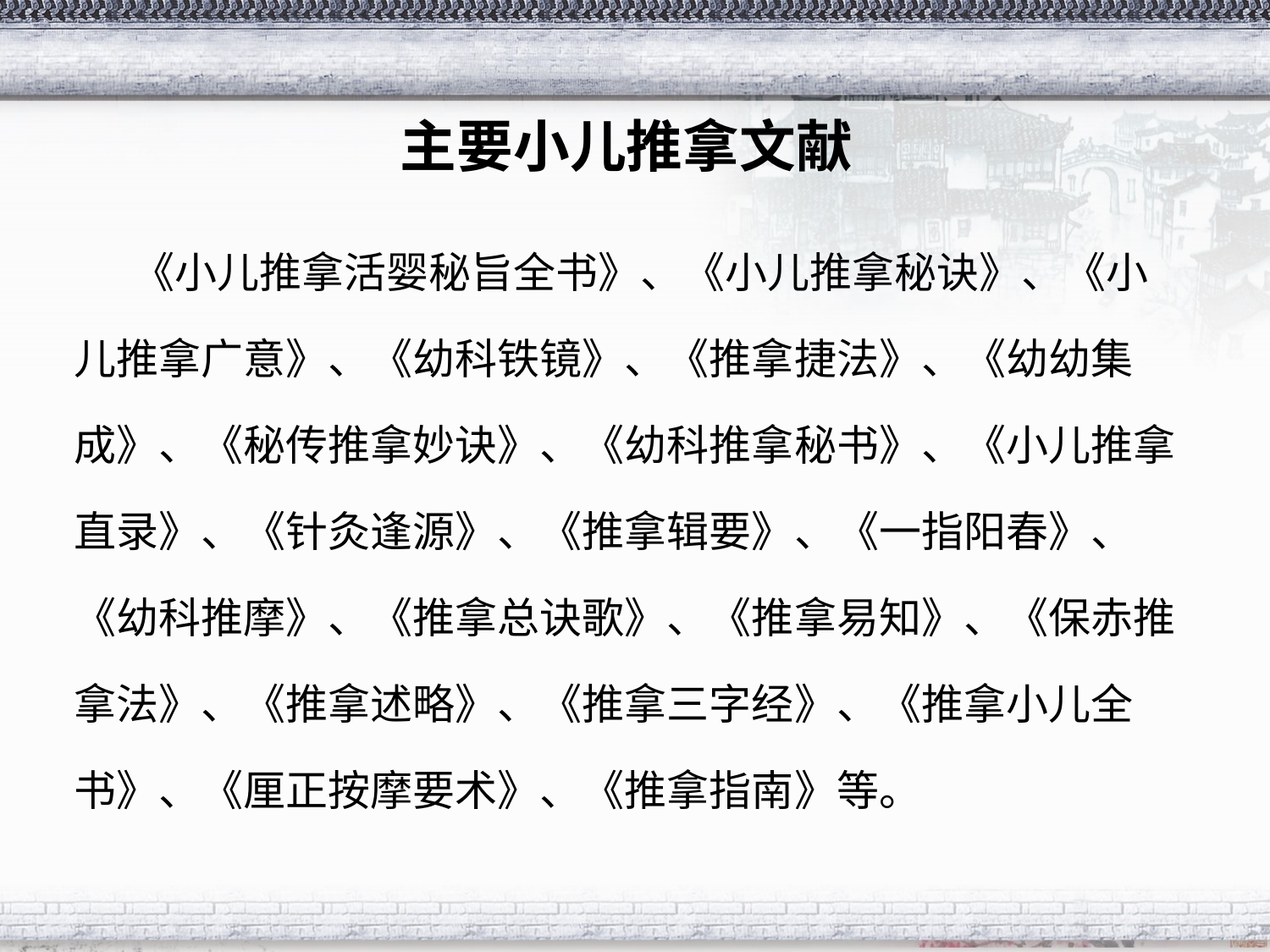

# 主要小儿推拿文献
     《小儿推拿活婴秘旨全书》、《小儿推拿秘诀》、《小儿推拿广意》、《幼科铁镜》、《推拿捷法》、《幼幼集成》、《秘传推拿妙诀》、《幼科推拿秘书》、《小儿推拿直录》、《针灸逢源》、《推拿辑要》、《一指阳春》、《幼科推摩》、《推拿总诀歌》、《推拿易知》、《保赤推拿法》、《推拿述略》、《推拿三字经》、《推拿小儿全书》、《厘正按摩要术》、《推拿指南》等。